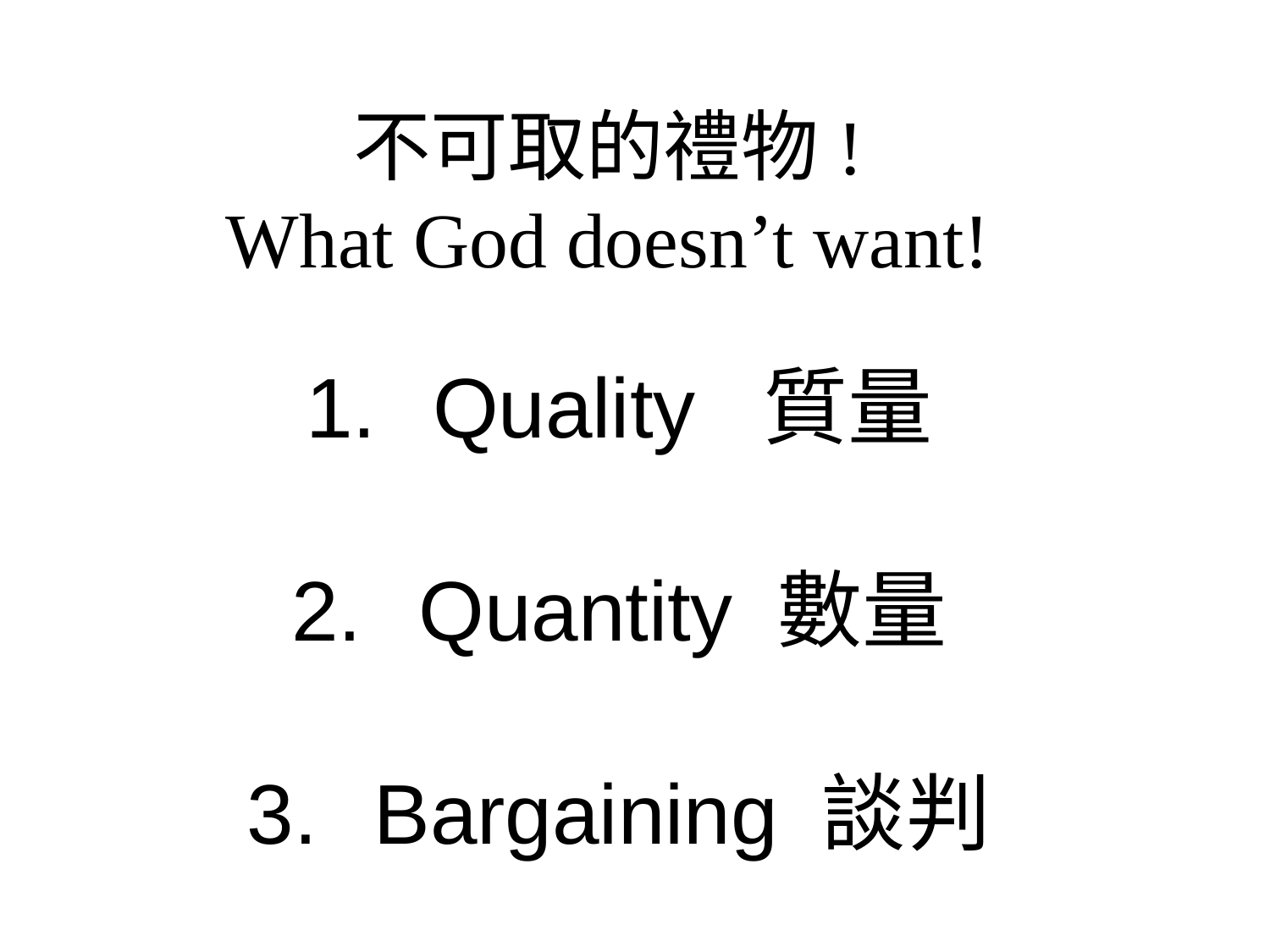

# 不可取的禮物! What God doesn’t want!
Quality  質量

Quantity 數量

Bargaining 談判